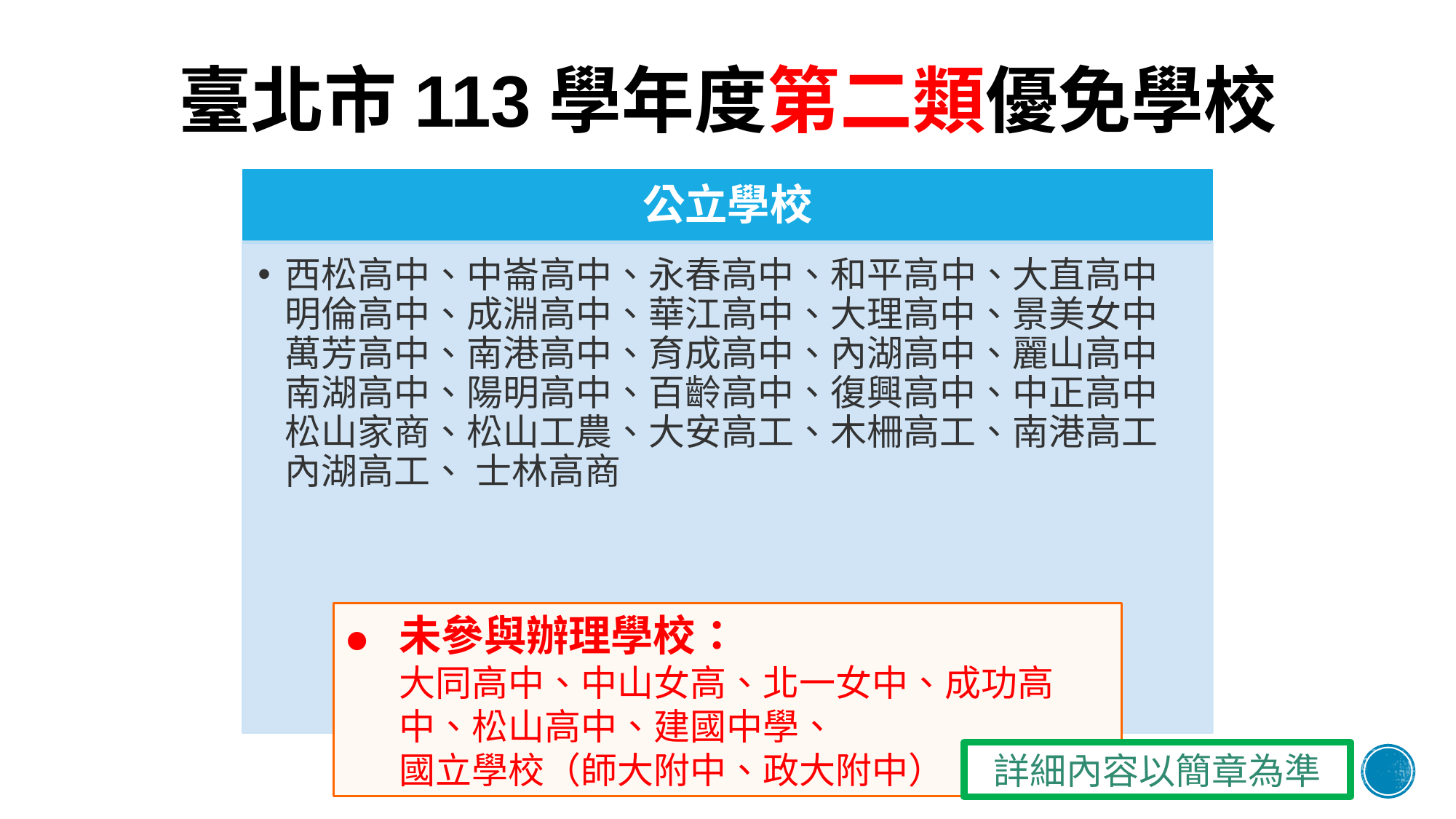

# 臺北市113學年度第二類優免學校

公立學校

西松高中、中崙高中、永春高中、和平高中、大直高中明倫高中、成淵高中、華江高中、大理高中、景美女中萬芳高中、南港高中、育成高中、內湖高中、麗山高中南湖高中、陽明高中、百齡高中、復興高中、中正高中松山家商、松山工農、大安高工、木柵高工、南港高工 內湖高工、 士林高商
未參與辦理學校：
大同高中、中山女高、北一女中、成功高中、松山高中、建國中學、
國立學校（師大附中、政大附中）
詳細內容以簡章為準